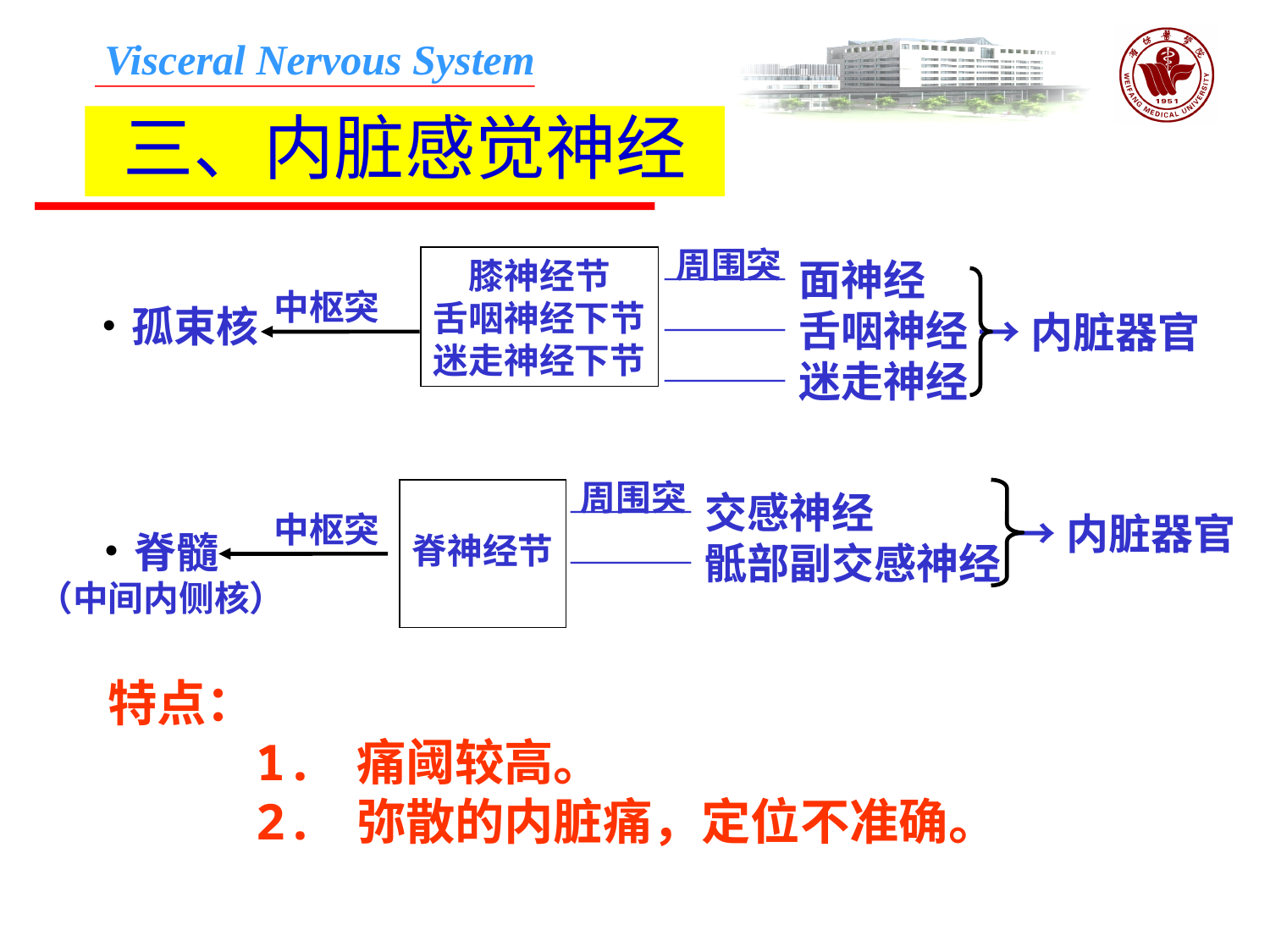

三、内脏感觉神经
周围突
膝神经节
舌咽神经下节
迷走神经下节
———面神经
———舌咽神经
———迷走神经

中枢突
孤束核

→内脏器官

周围突

脊神经节

———交感神经
———骶部副交感神经

中枢突
→内脏器官

脊髓
（中间内侧核）
特点：
     1. 痛阈较高。
     2. 弥散的内脏痛，定位不准确。